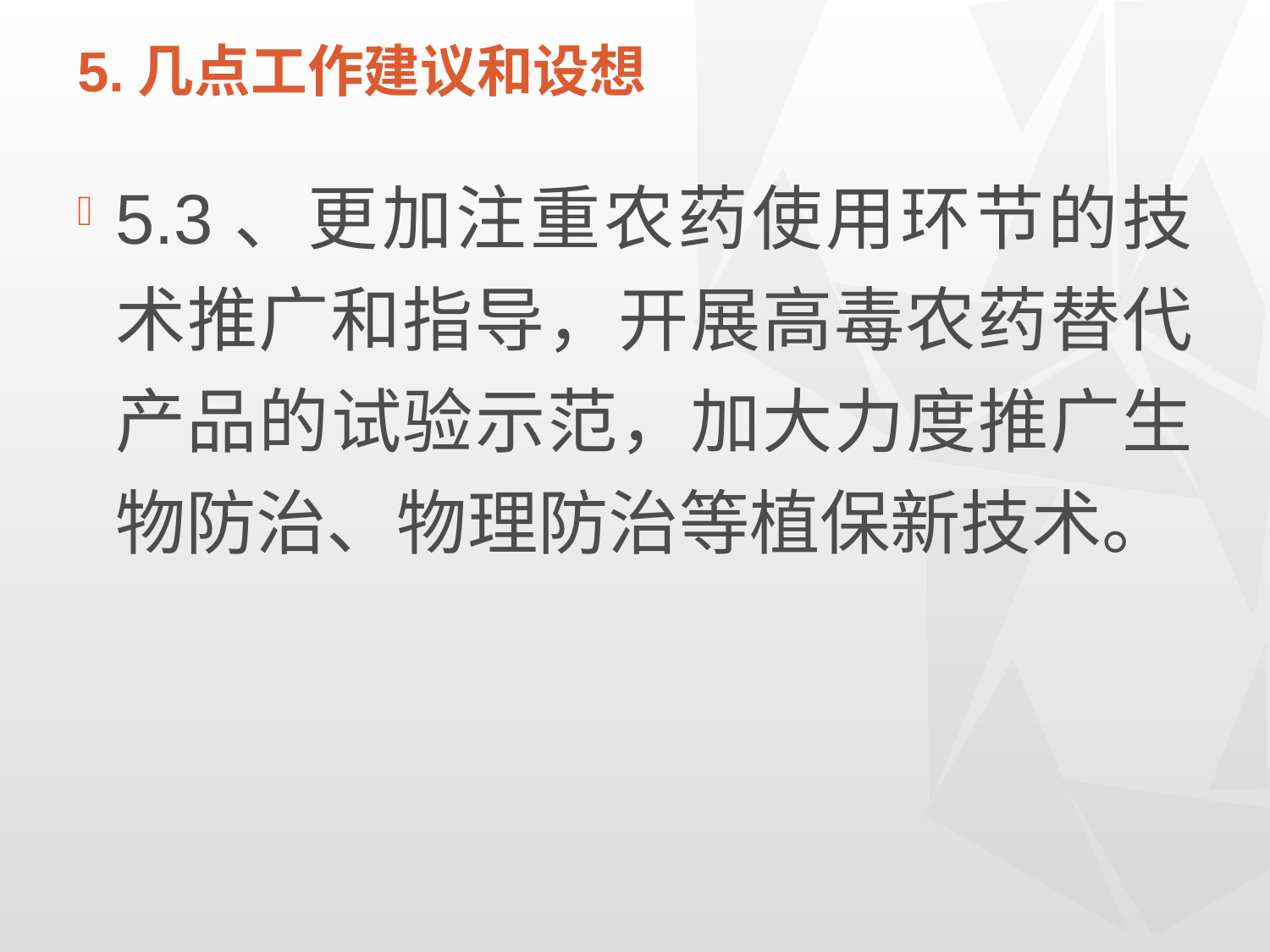

# 5.几点工作建议和设想
5.3、更加注重农药使用环节的技术推广和指导，开展高毒农药替代产品的试验示范，加大力度推广生物防治、物理防治等植保新技术。